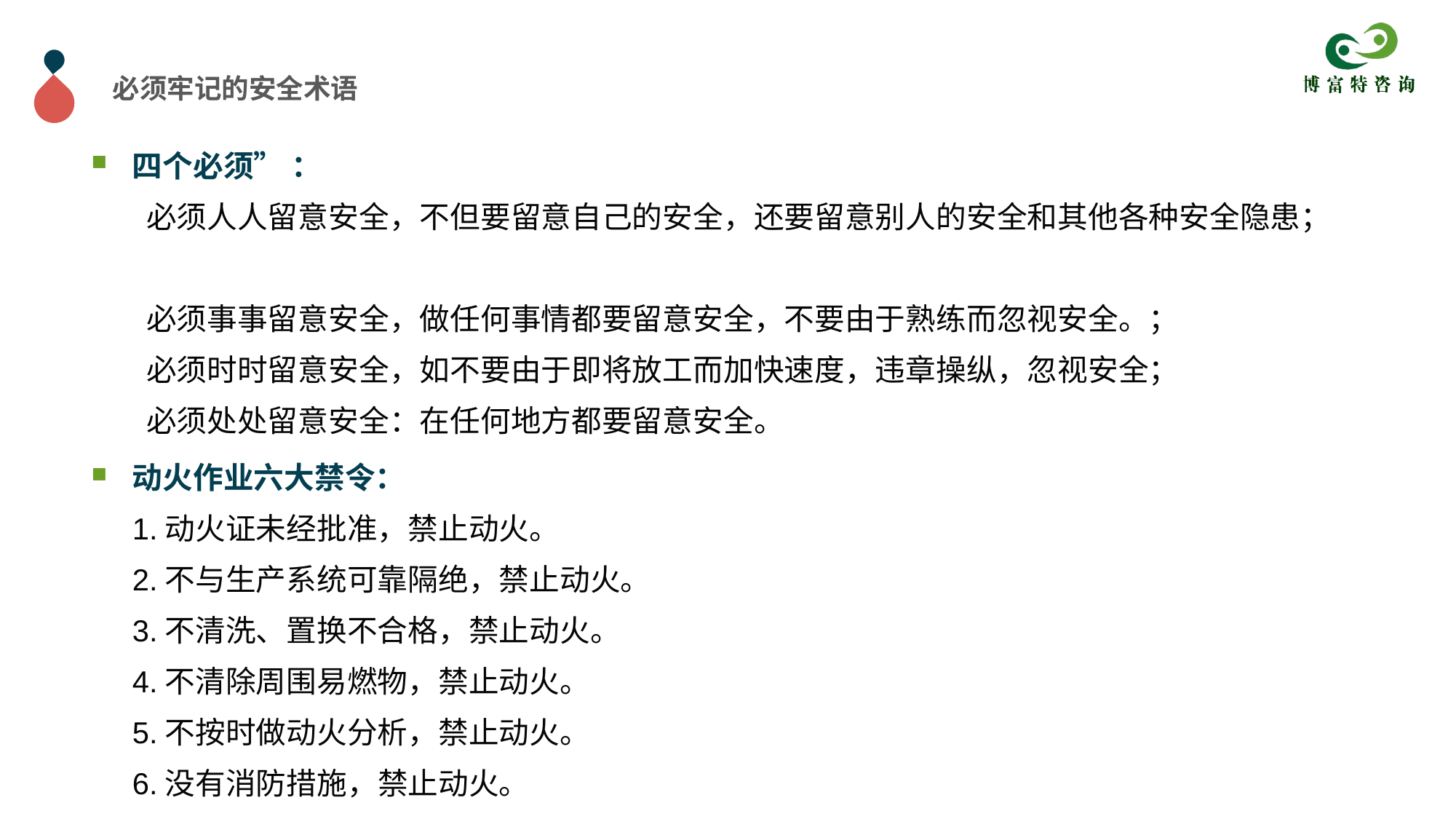

必须牢记的安全术语
四个必须” ：
 必须人人留意安全，不但要留意自己的安全，还要留意别人的安全和其他各种安全隐患；
 必须事事留意安全，做任何事情都要留意安全，不要由于熟练而忽视安全。；
 必须时时留意安全，如不要由于即将放工而加快速度，违章操纵，忽视安全；
 必须处处留意安全：在任何地方都要留意安全。
动火作业六大禁令：
1.动火证未经批准，禁止动火。
2.不与生产系统可靠隔绝，禁止动火。
3.不清洗、置换不合格，禁止动火。
4.不清除周围易燃物，禁止动火。
5.不按时做动火分析，禁止动火。
6.没有消防措施，禁止动火。